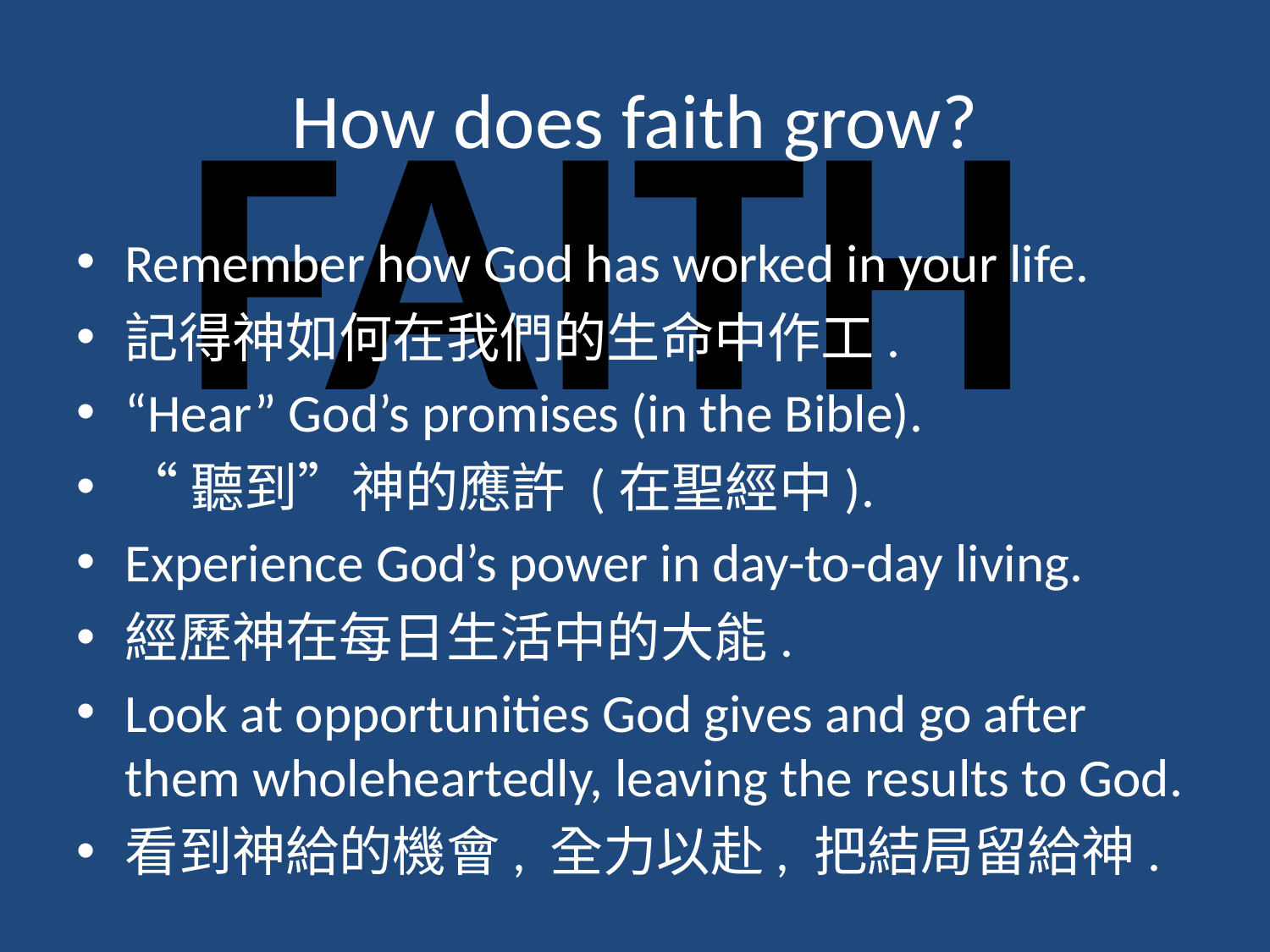

FAITH
# How does faith grow?
Remember how God has worked in your life.
記得神如何在我們的生命中作工.
“Hear” God’s promises (in the Bible).
“聽到”神的應許 (在聖經中).
Experience God’s power in day-to-day living.
經歷神在每日生活中的大能.
Look at opportunities God gives and go after them wholeheartedly, leaving the results to God.
看到神給的機會, 全力以赴, 把結局留給神.